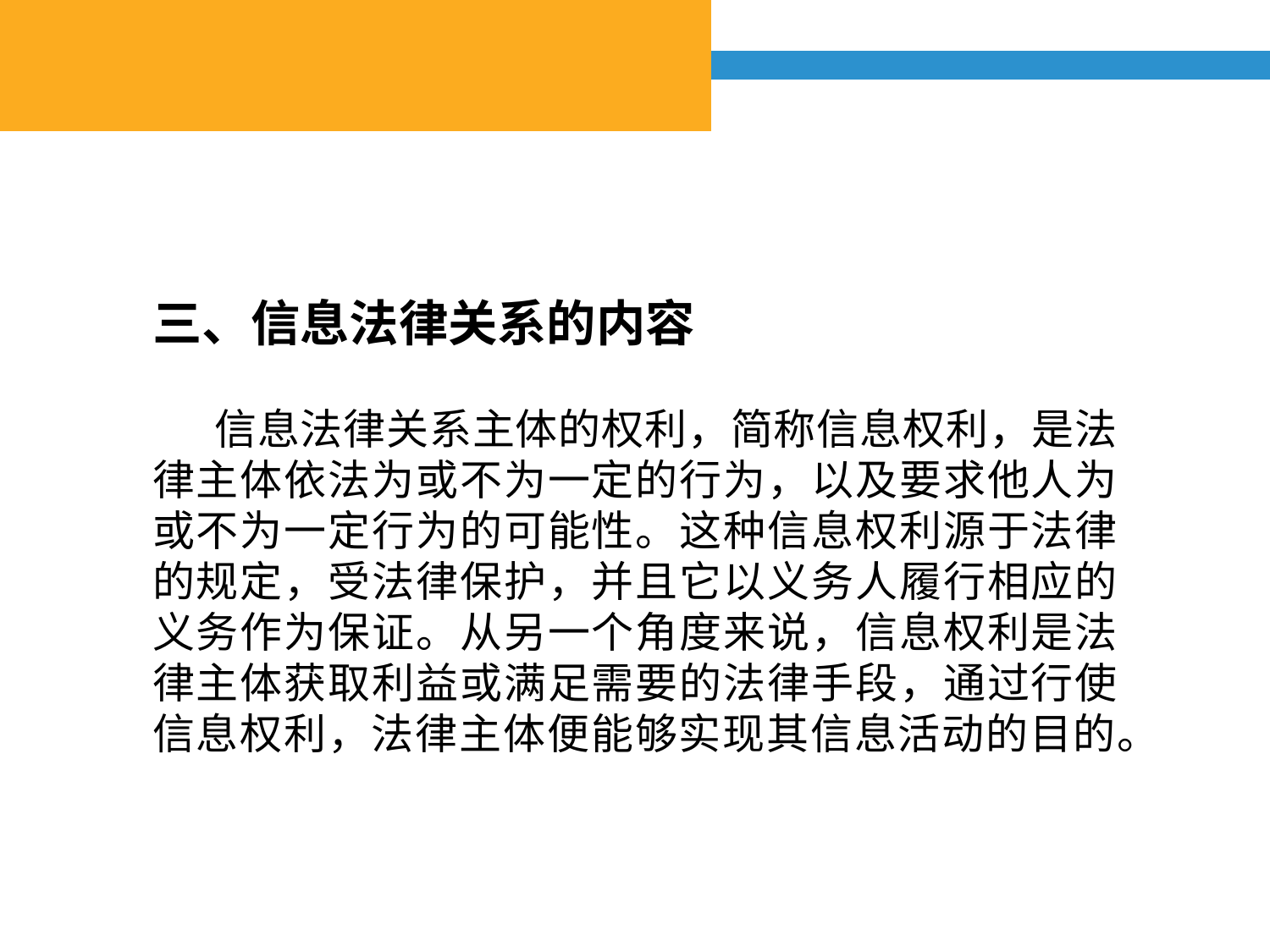

三、信息法律关系的内容

     信息法律关系主体的权利，简称信息权利，是法律主体依法为或不为一定的行为，以及要求他人为或不为一定行为的可能性。这种信息权利源于法律的规定，受法律保护，并且它以义务人履行相应的义务作为保证。从另一个角度来说，信息权利是法律主体获取利益或满足需要的法律手段，通过行使信息权利，法律主体便能够实现其信息活动的目的。